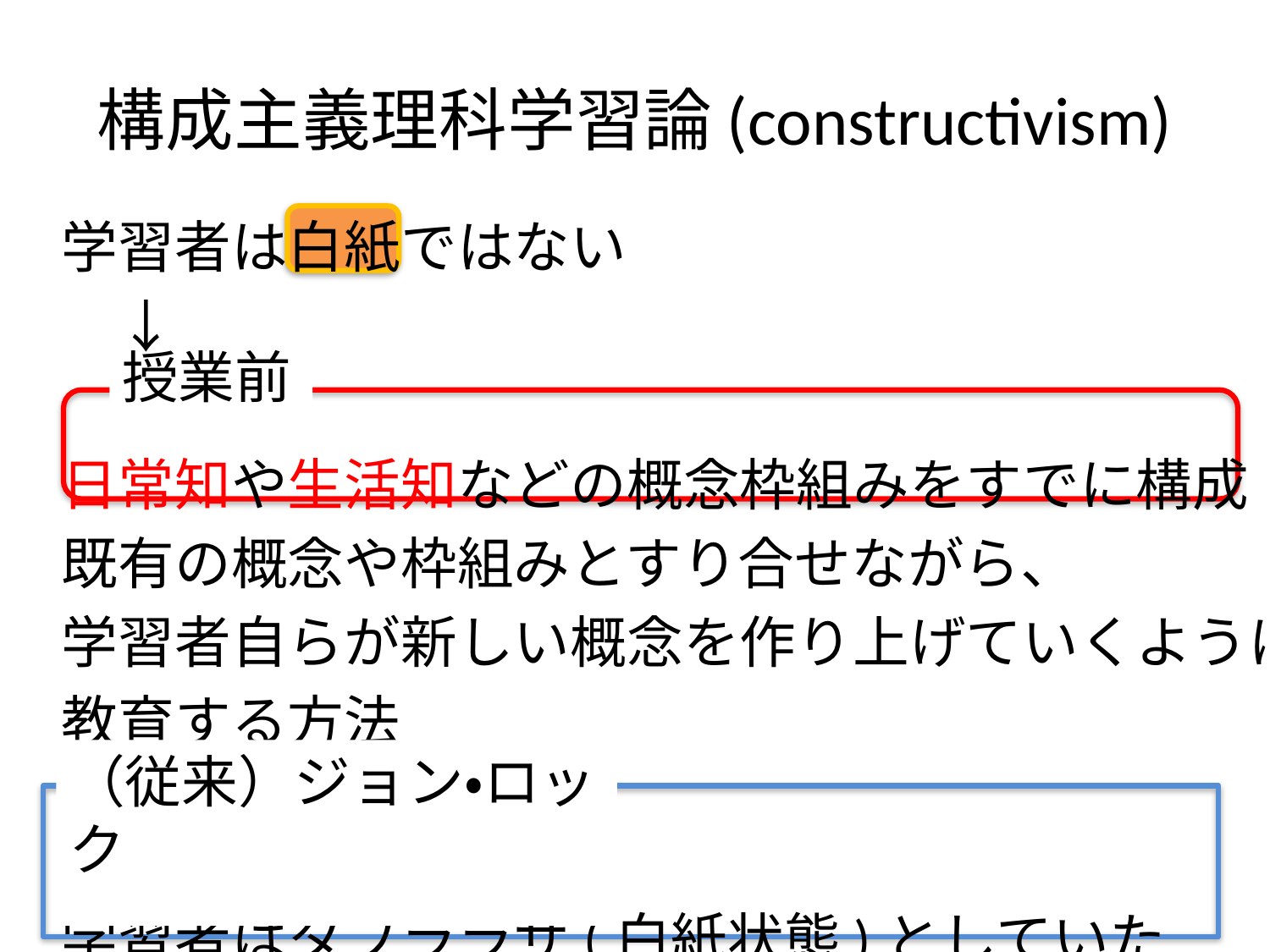

# 構成主義理科学習論(constructivism)

学習者は白紙ではない
　↓

日常知や生活知などの概念枠組みをすでに構成
既有の概念や枠組みとすり合せながら、
学習者自らが新しい概念を作り上げていくように
教育する方法

学習者はタブララサ(白紙状態)としていた

授業前

（従来）ジョン・ロック